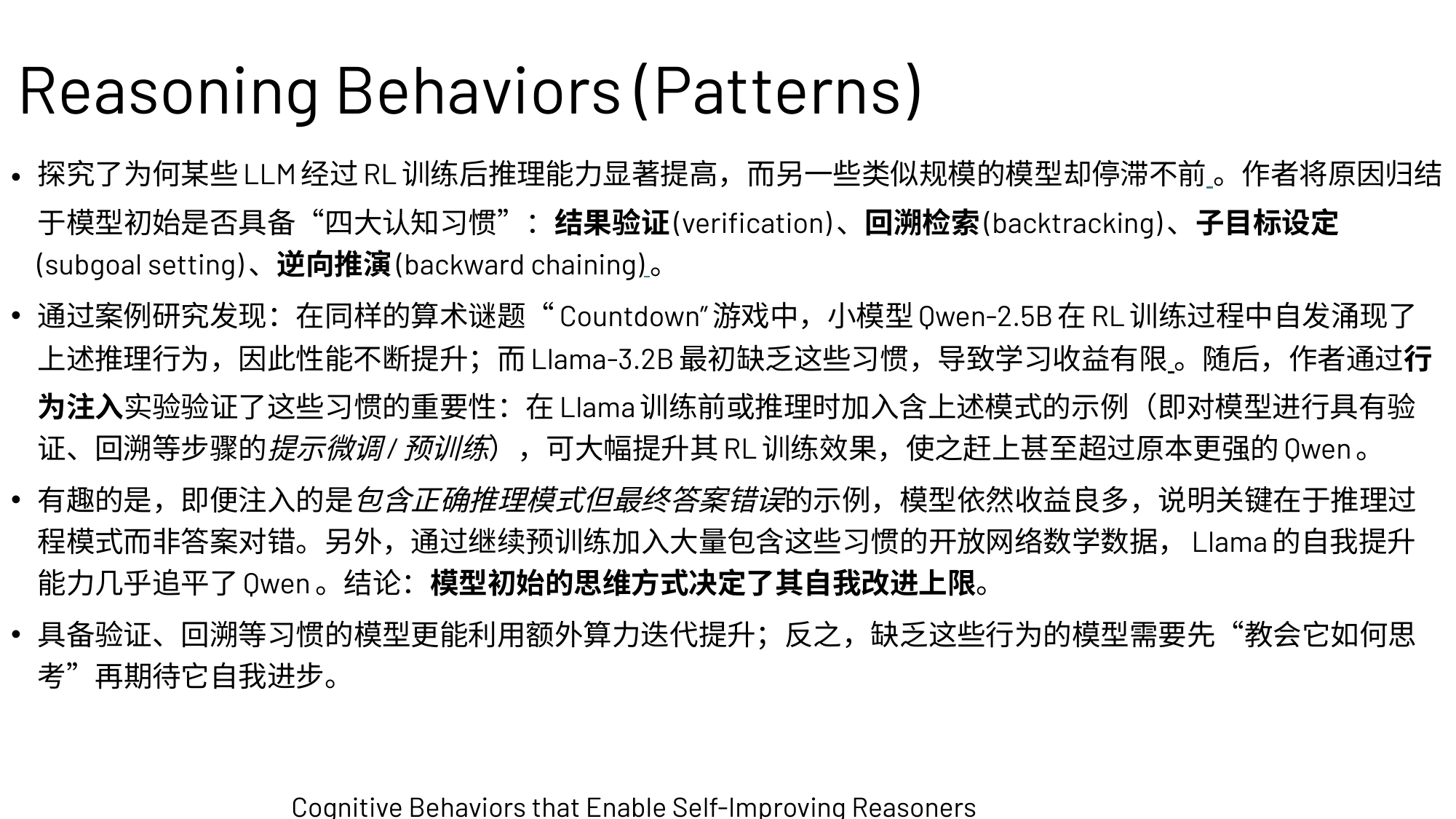

# Reasoning Behaviors (Patterns)
探究了为何某些LLM经过RL训练后推理能力显著提高，而另一些类似规模的模型却停滞不前​ 。作者将原因归结于模型初始是否具备“四大认知习惯”：结果验证(verification)、回溯检索(backtracking)、子目标设定(subgoal setting)、逆向推演(backward chaining)​ 。
通过案例研究发现：在同样的算术谜题“Countdown”游戏中，小模型Qwen-2.5B在RL训练过程中自发涌现了上述推理行为，因此性能不断提升；而Llama-3.2B最初缺乏这些习惯，导致学习收益有限​ 。随后，作者通过行为注入实验验证了这些习惯的重要性：在Llama训练前或推理时加入含上述模式的示例（即对模型进行具有验证、回溯等步骤的提示微调/预训练），可大幅提升其RL训练效果，使之赶上甚至超过原本更强的Qwen​。
有趣的是，即便注入的是包含正确推理模式但最终答案错误的示例，模型依然收益良多，说明关键在于推理过程模式而非答案对错​。另外，通过继续预训练加入大量包含这些习惯的开放网络数学数据，Llama的自我提升能力几乎追平了Qwen​。结论：模型初始的思维方式决定了其自我改进上限​。
具备验证、回溯等习惯的模型更能利用额外算力迭代提升；反之，缺乏这些行为的模型需要先“教会它如何思考”再期待它自我进步。
Cognitive Behaviors that Enable Self-Improving Reasoners